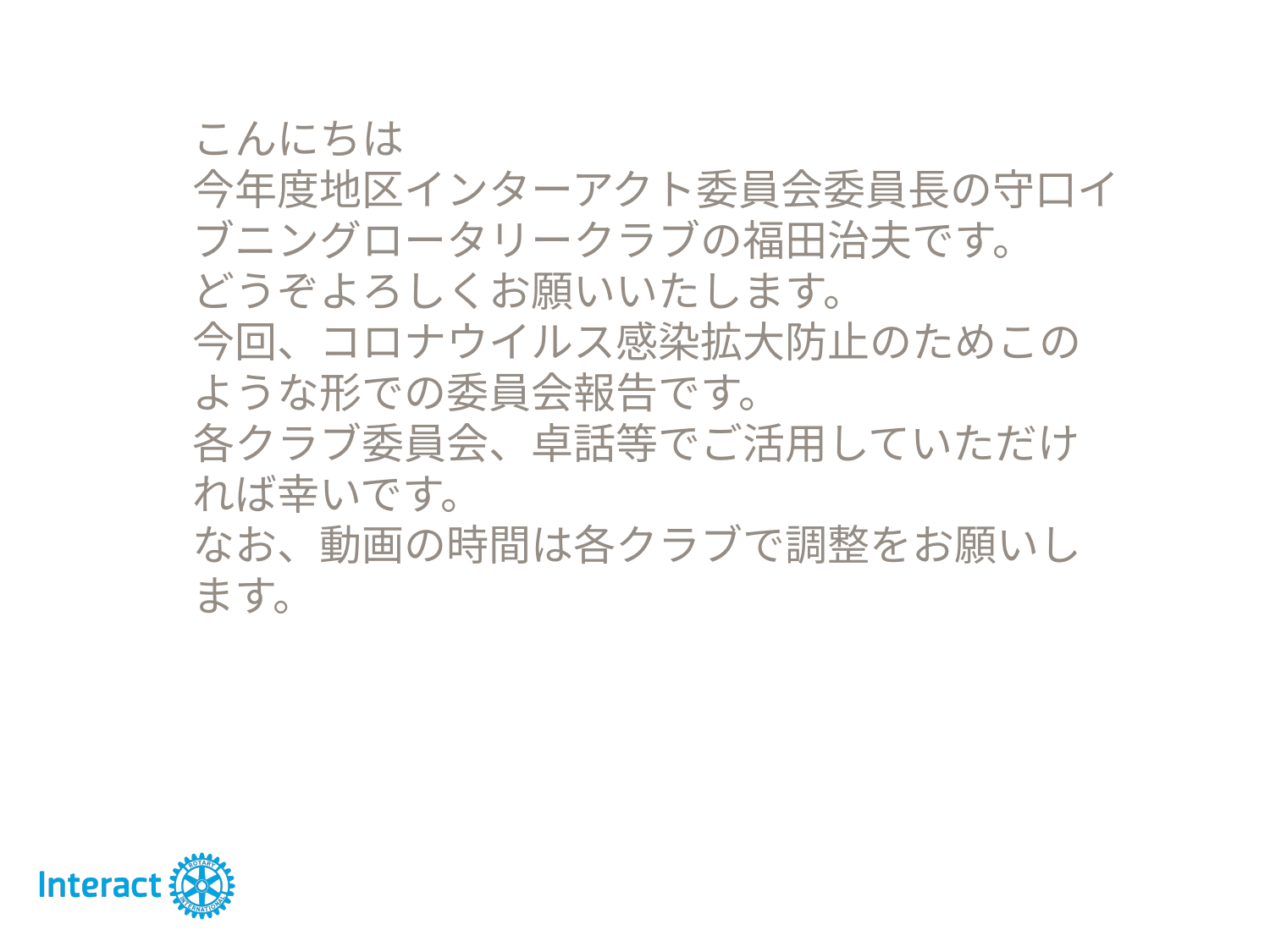

こんにちは
今年度地区インターアクト委員会委員長の守口イブニングロータリークラブの福田治夫です。
どうぞよろしくお願いいたします。
今回、コロナウイルス感染拡大防止のためこのような形での委員会報告です。
各クラブ委員会、卓話等でご活用していただければ幸いです。
なお、動画の時間は各クラブで調整をお願いします。